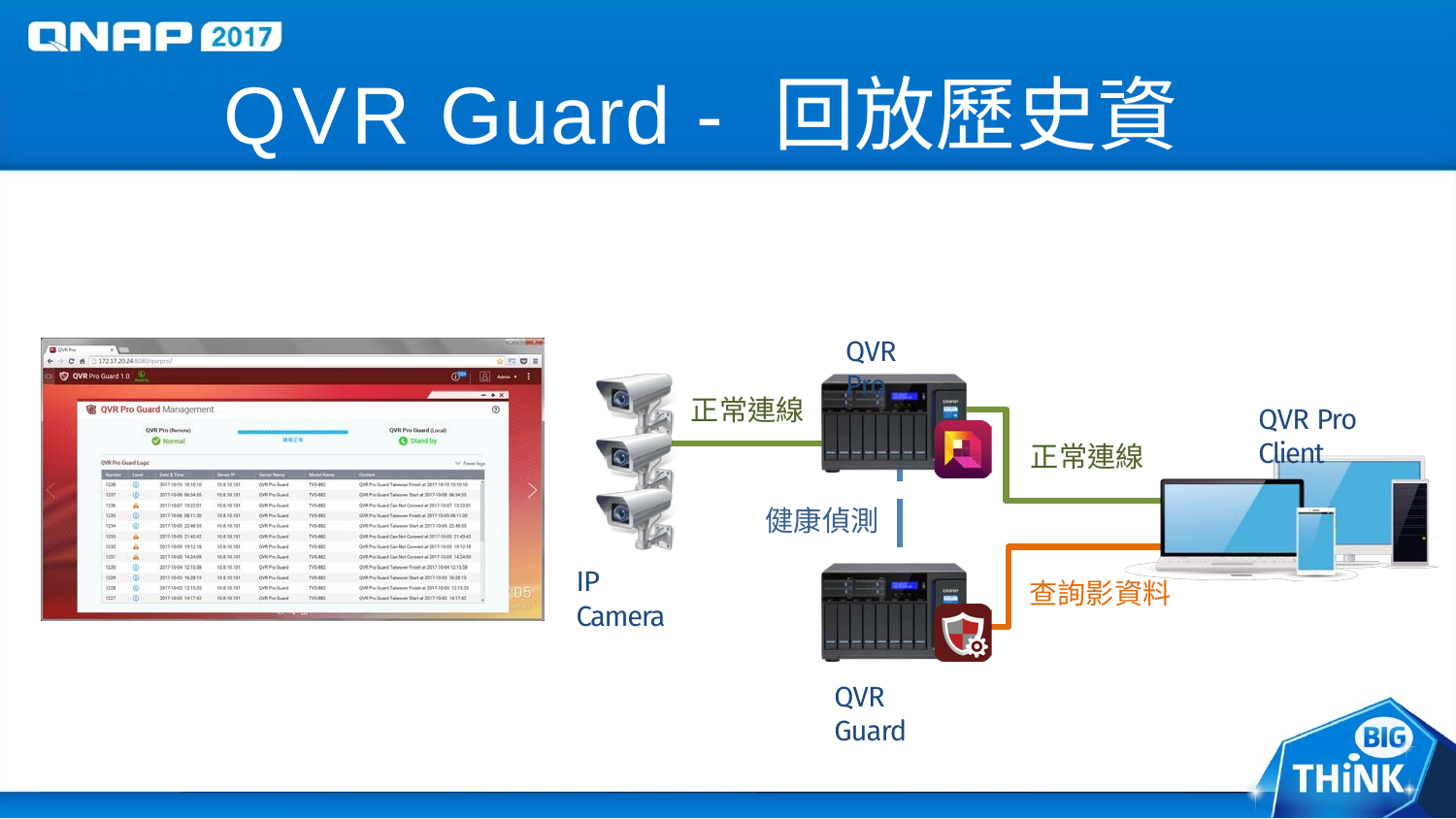

# QVR Guard - 回放歷史資料
QVR Pro

正常連線
QVR Pro Client

正常連線
健康偵測

IP Camera
查詢影資料

QVR Guard